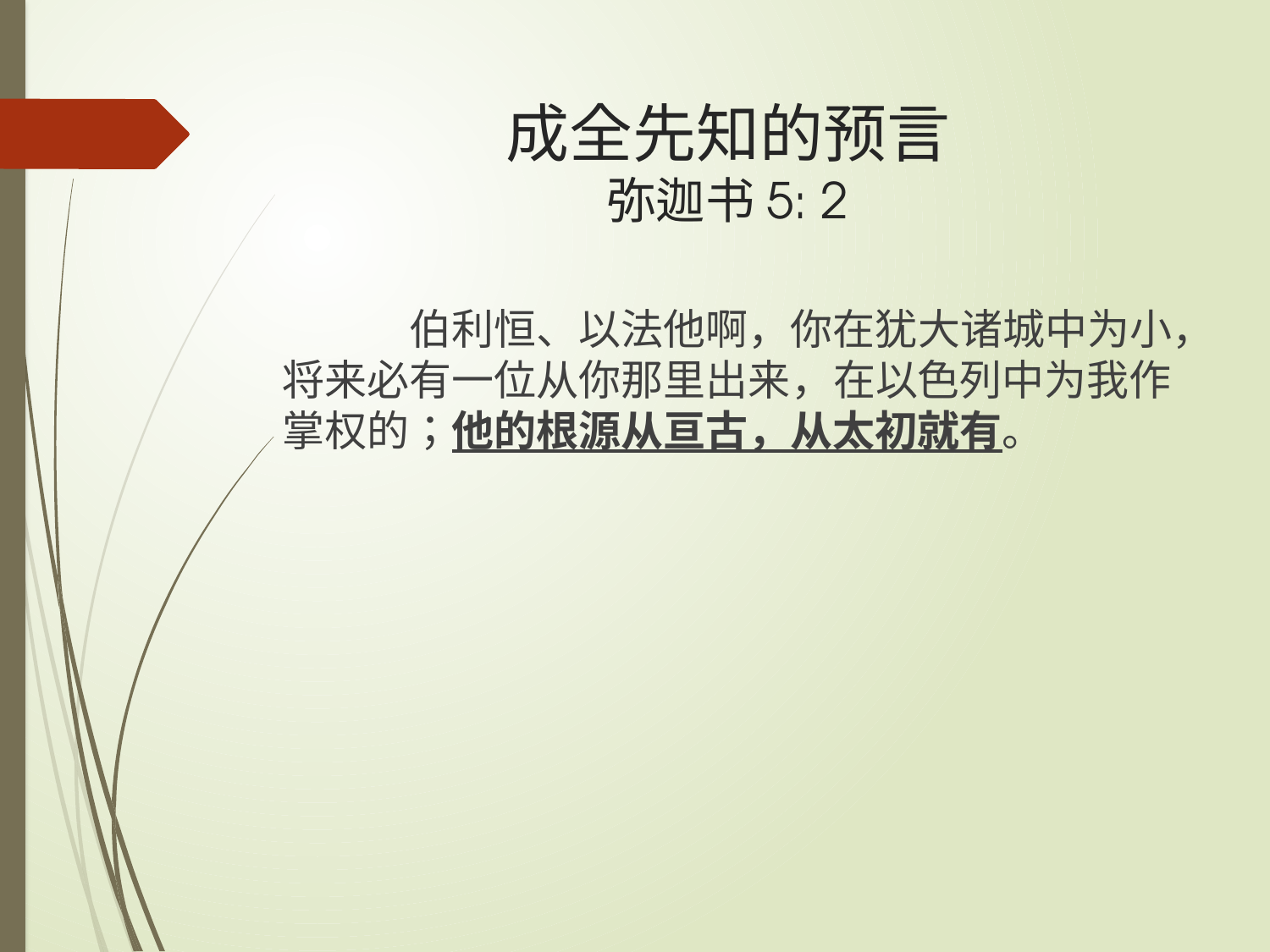

# 成全先知的预言 弥迦书5: 2
	伯利恒、以法他啊，你在犹大诸城中为小，将来必有一位从你那里出来，在以色列中为我作掌权的；他的根源从亘古，从太初就有。